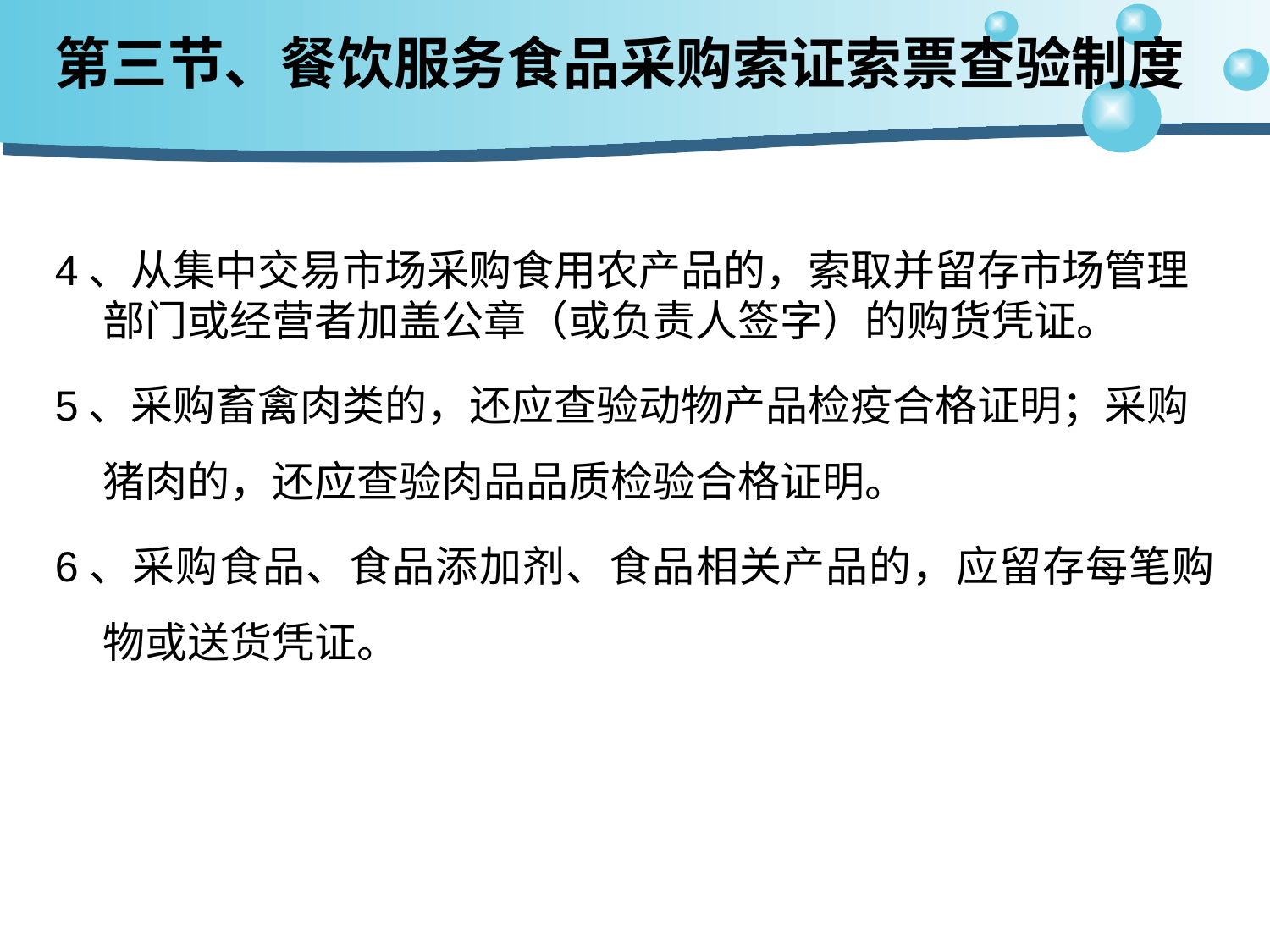

# 第三节、餐饮服务食品采购索证索票查验制度
4、从集中交易市场采购食用农产品的，索取并留存市场管理部门或经营者加盖公章（或负责人签字）的购货凭证。
5、采购畜禽肉类的，还应查验动物产品检疫合格证明；采购猪肉的，还应查验肉品品质检验合格证明。
6、采购食品、食品添加剂、食品相关产品的，应留存每笔购物或送货凭证。